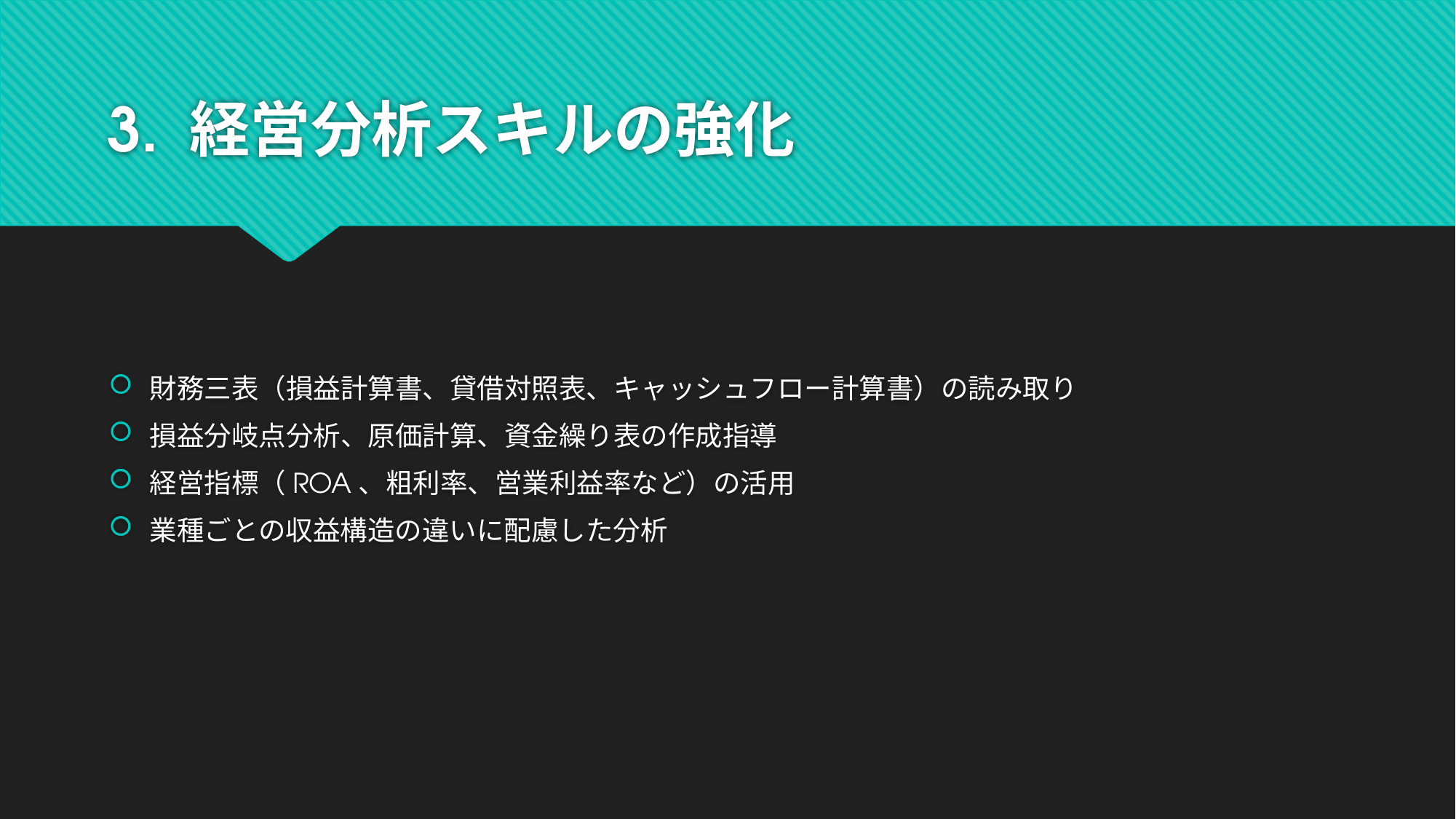

# 3. 経営分析スキルの強化
財務三表（損益計算書、貸借対照表、キャッシュフロー計算書）の読み取り
損益分岐点分析、原価計算、資金繰り表の作成指導
経営指標（ROA、粗利率、営業利益率など）の活用
業種ごとの収益構造の違いに配慮した分析